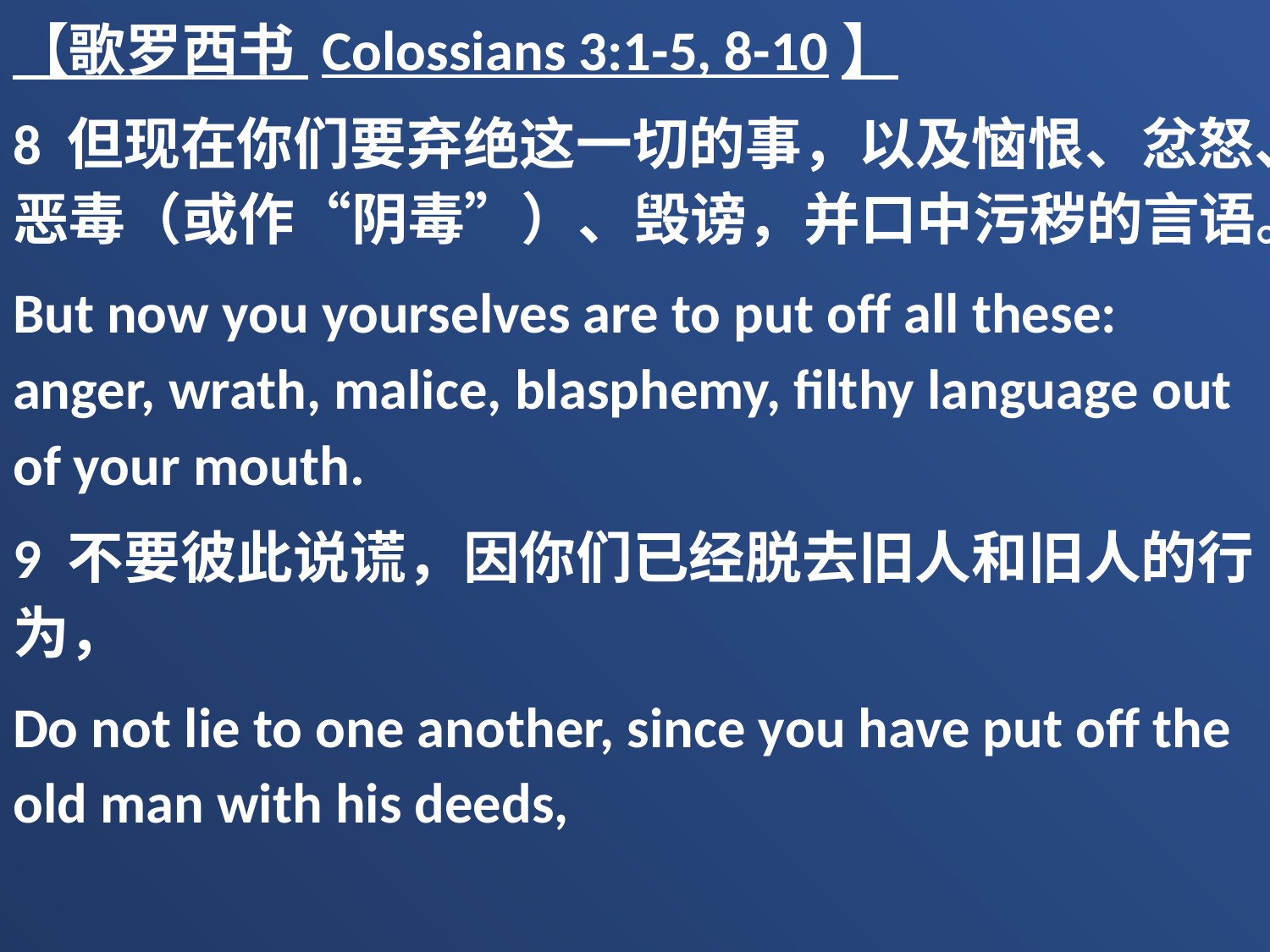

【歌罗西书 Colossians 3:1-5, 8-10】
8 但现在你们要弃绝这一切的事，以及恼恨、忿怒、恶毒（或作“阴毒”）、毁谤，并口中污秽的言语。
But now you yourselves are to put off all these: anger, wrath, malice, blasphemy, filthy language out of your mouth.
9 不要彼此说谎，因你们已经脱去旧人和旧人的行为，
Do not lie to one another, since you have put off the old man with his deeds,